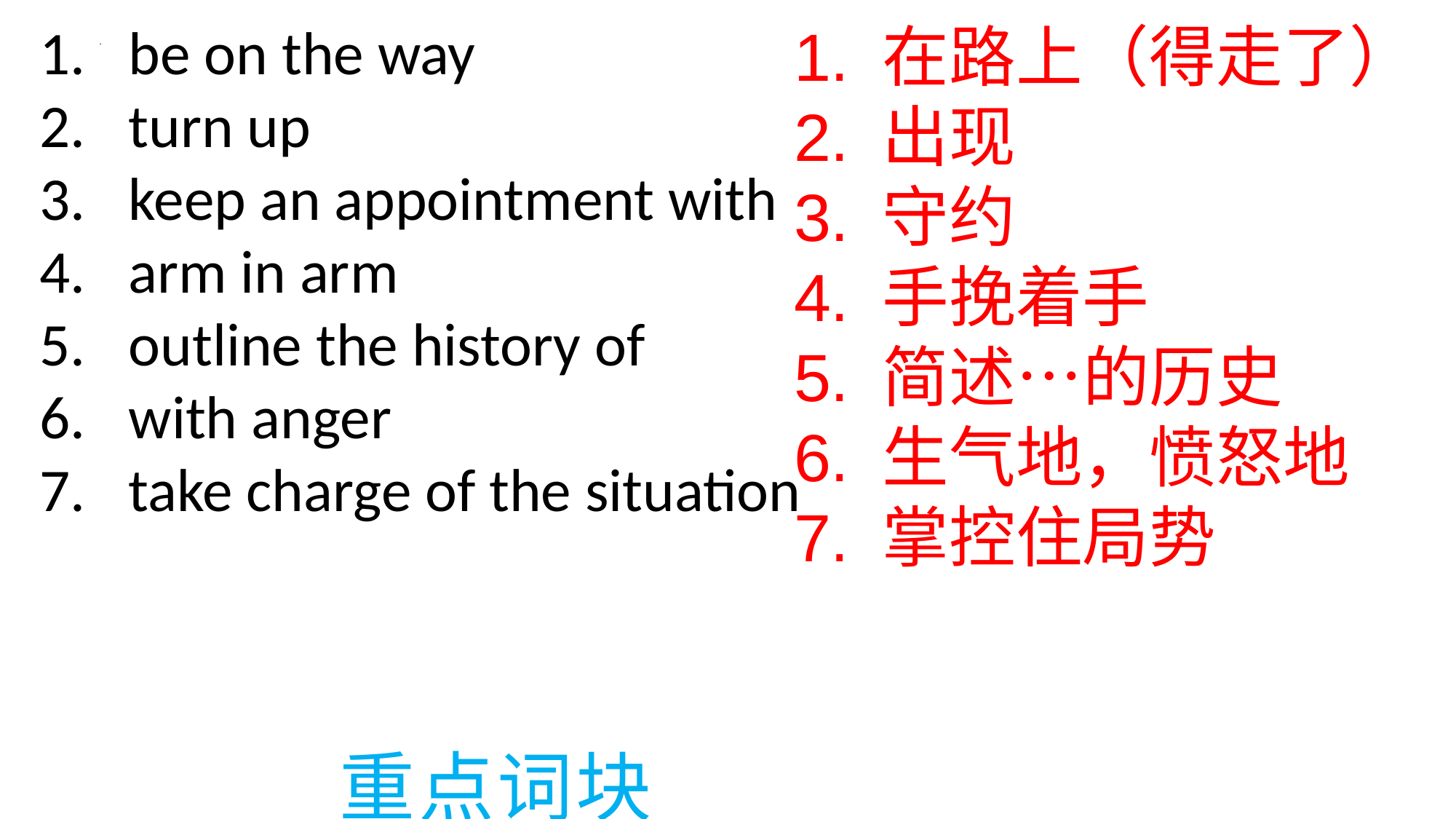

be on the way
turn up
keep an appointment with
arm in arm
outline the history of
with anger
take charge of the situation
在路上（得走了）
出现
守约
手挽着手
简述…的历史
生气地，愤怒地
掌控住局势
0
重点词块